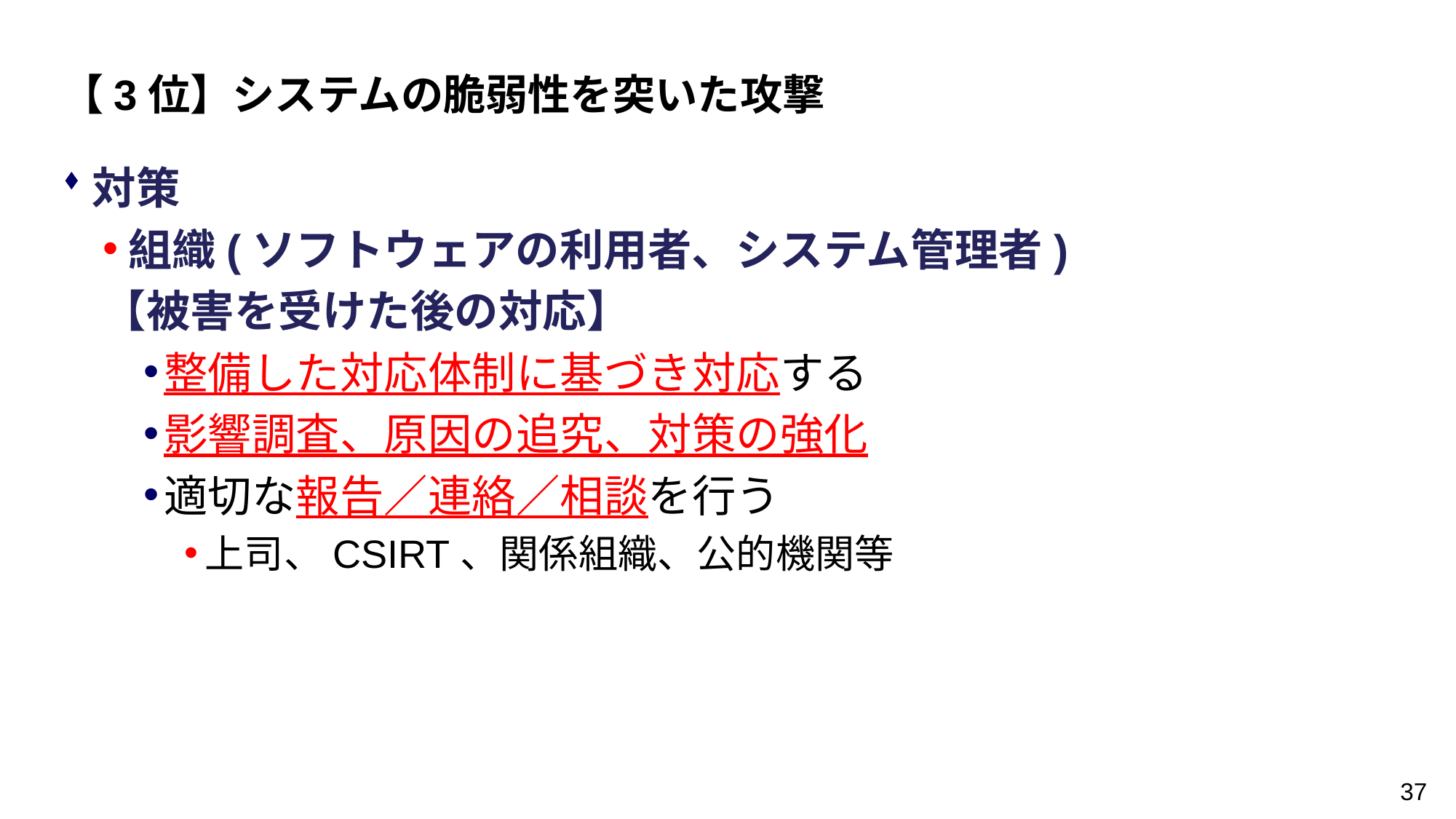

【3位】システムの脆弱性を突いた攻撃
対策
組織(ソフトウェアの利用者、システム管理者)
【被害を受けた後の対応】
整備した対応体制に基づき対応する
影響調査、原因の追究、対策の強化
適切な報告／連絡／相談を行う
上司、CSIRT、関係組織、公的機関等

37